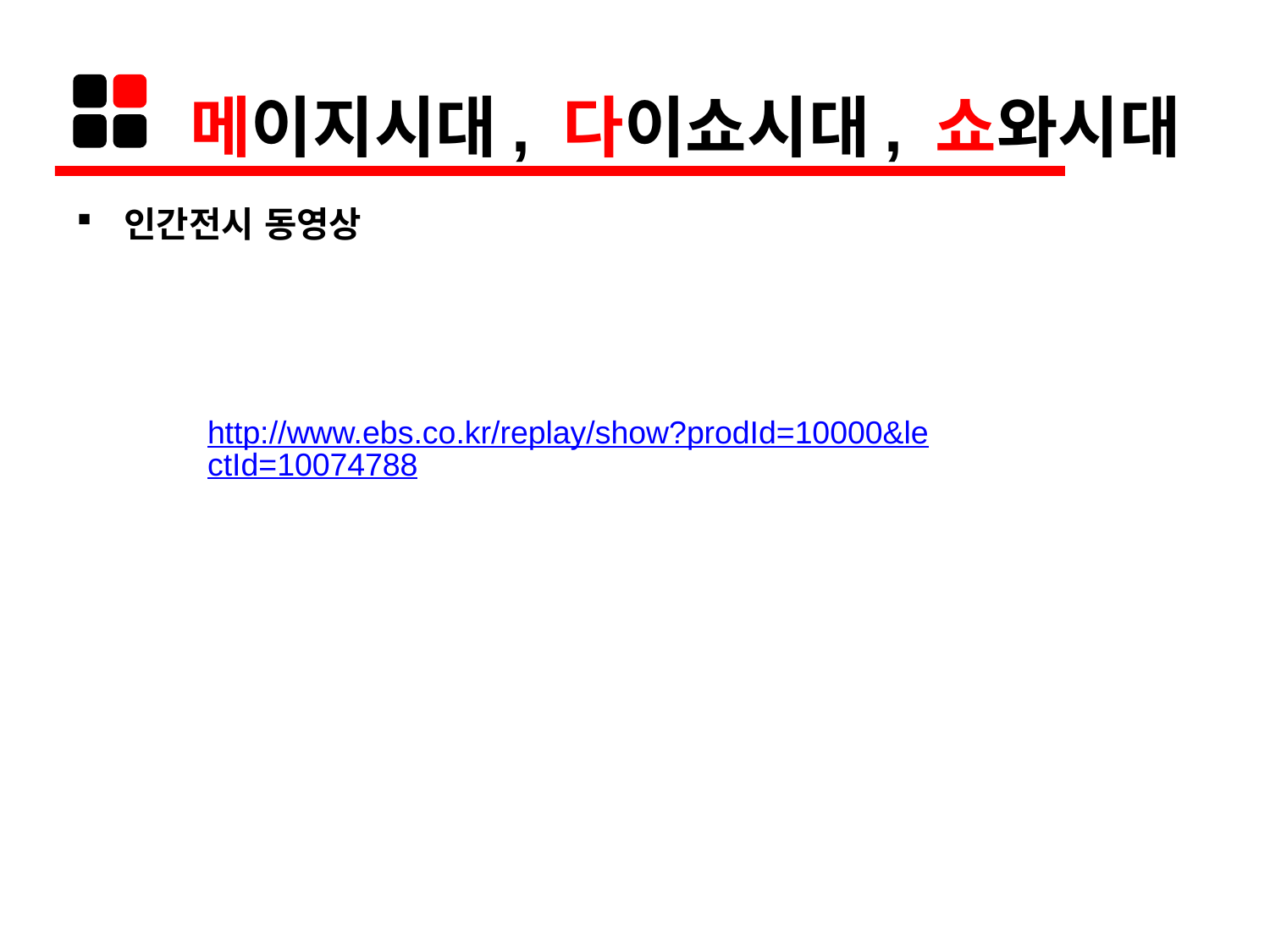

# 메이지시대, 다이쇼시대, 쇼와시대

인간전시 동영상
http://www.ebs.co.kr/replay/show?prodId=10000&lectId=10074788